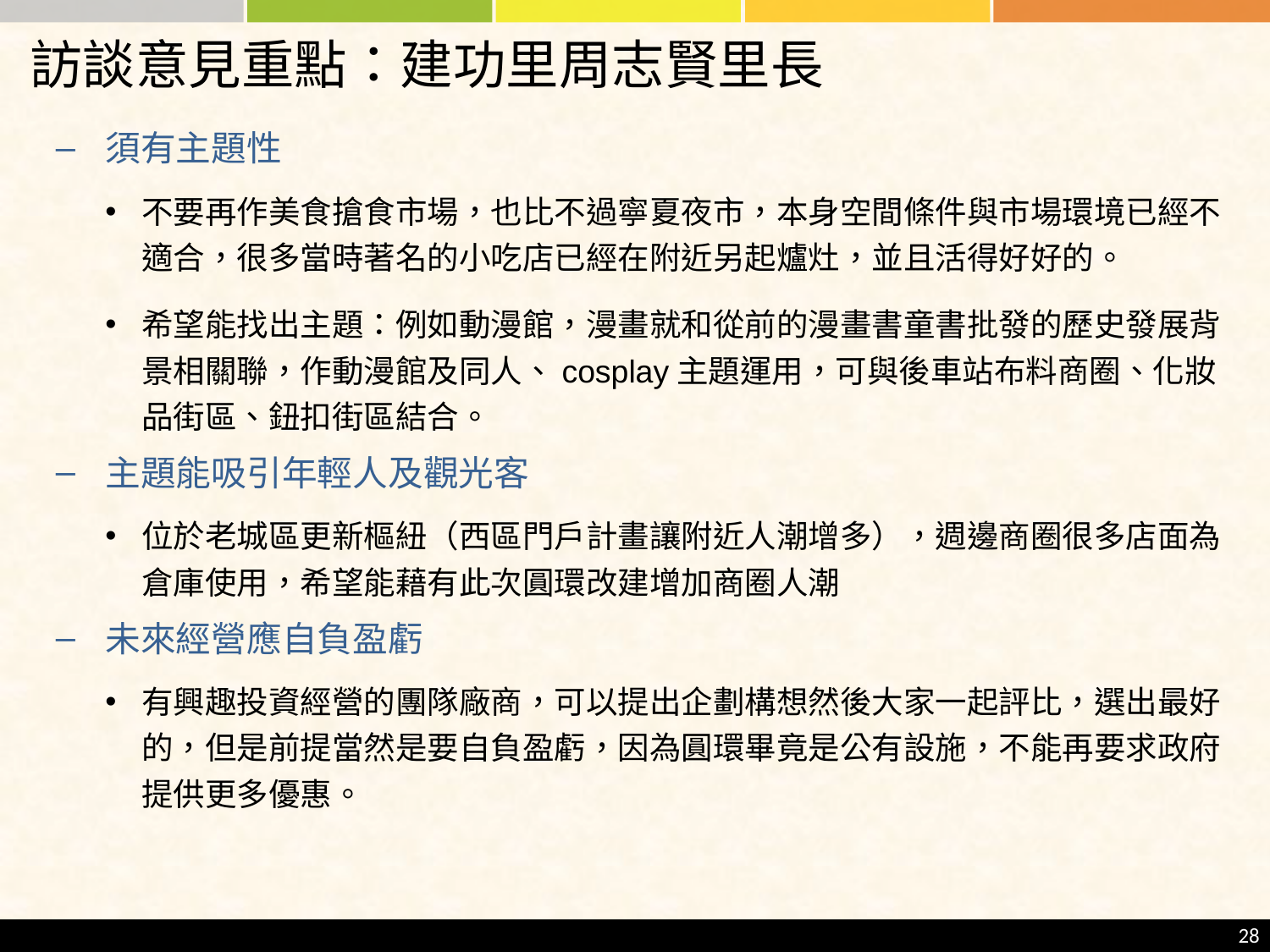

# 訪談意見重點：建功里周志賢里長
須有主題性
不要再作美食搶食市場，也比不過寧夏夜市，本身空間條件與市場環境已經不適合，很多當時著名的小吃店已經在附近另起爐灶，並且活得好好的。
希望能找出主題：例如動漫館，漫畫就和從前的漫畫書童書批發的歷史發展背景相關聯，作動漫館及同人、cosplay主題運用，可與後車站布料商圈、化妝品街區、鈕扣街區結合。
主題能吸引年輕人及觀光客
位於老城區更新樞紐（西區門戶計畫讓附近人潮增多），週邊商圈很多店面為倉庫使用，希望能藉有此次圓環改建增加商圈人潮
未來經營應自負盈虧
有興趣投資經營的團隊廠商，可以提出企劃構想然後大家一起評比，選出最好的，但是前提當然是要自負盈虧，因為圓環畢竟是公有設施，不能再要求政府提供更多優惠。

28